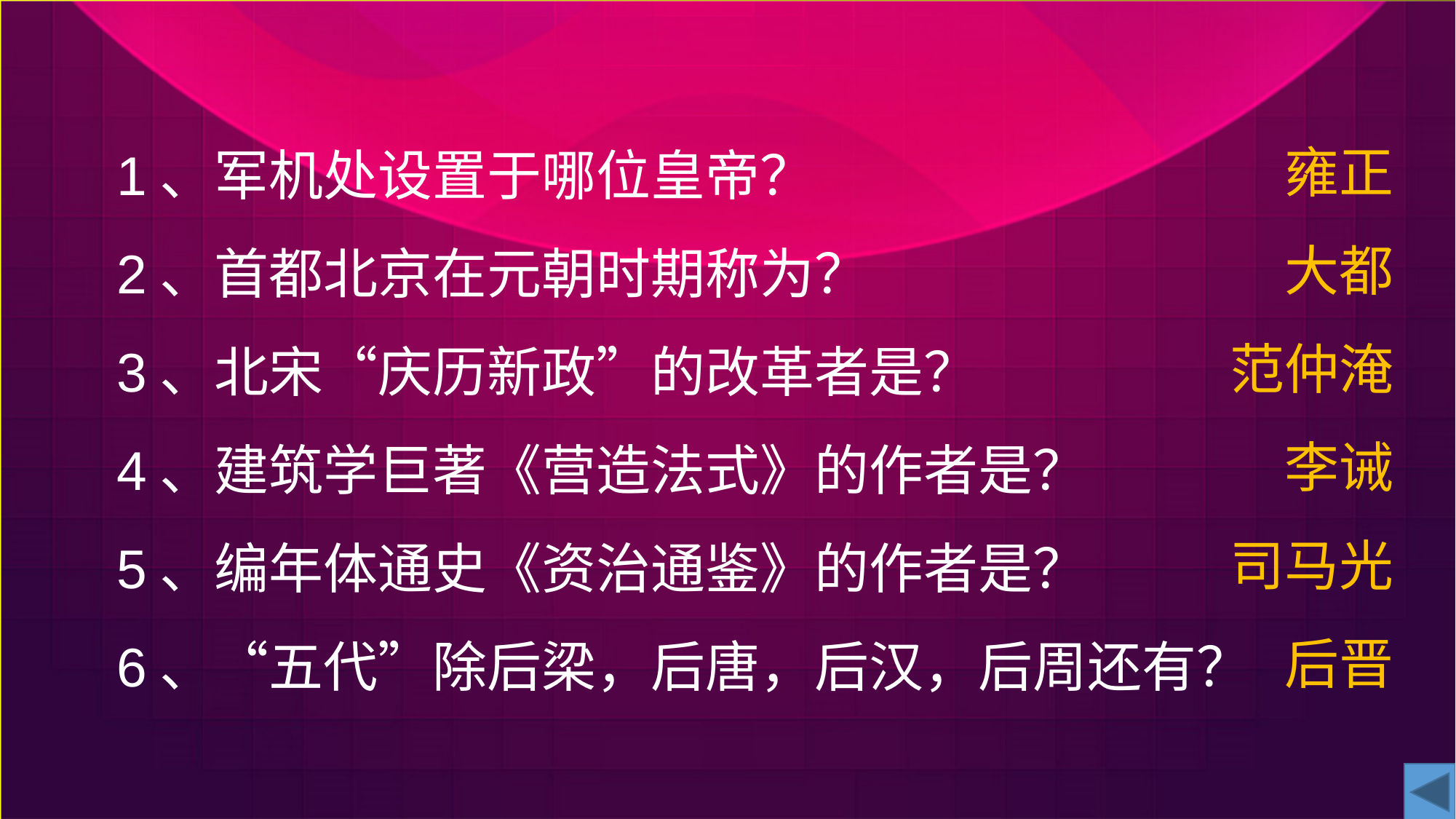

雍正
大都
范仲淹
李诫
司马光
后晋

1、军机处设置于哪位皇帝？
2、首都北京在元朝时期称为？
3、北宋“庆历新政”的改革者是？
4、建筑学巨著《营造法式》的作者是？
5、编年体通史《资治通鉴》的作者是？
6、“五代”除后梁，后唐，后汉，后周还有？